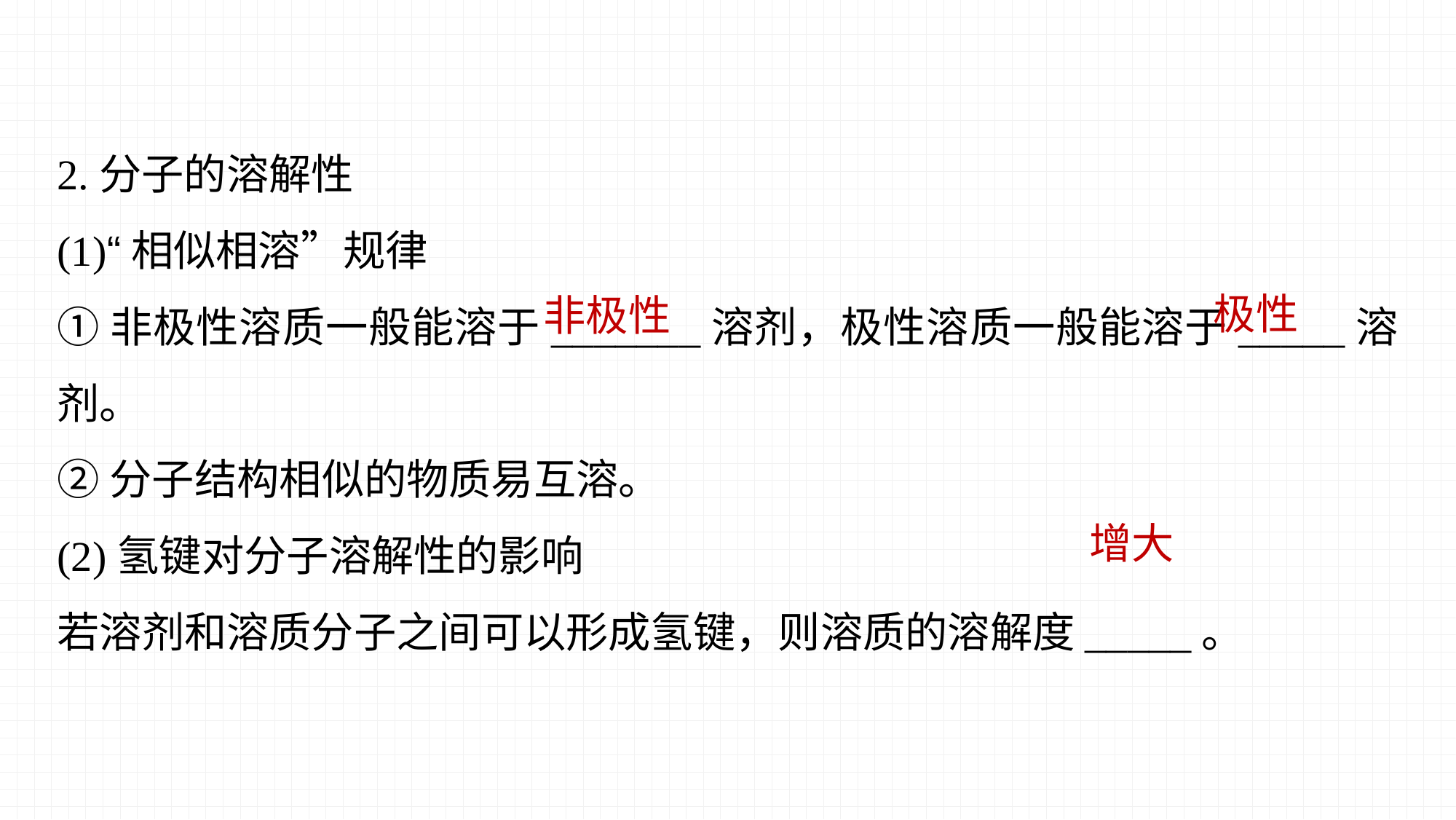

2.分子的溶解性
(1)“相似相溶”规律
①非极性溶质一般能溶于_______溶剂，极性溶质一般能溶于_____溶剂。
②分子结构相似的物质易互溶。
(2)氢键对分子溶解性的影响
若溶剂和溶质分子之间可以形成氢键，则溶质的溶解度_____。
极性
非极性
增大